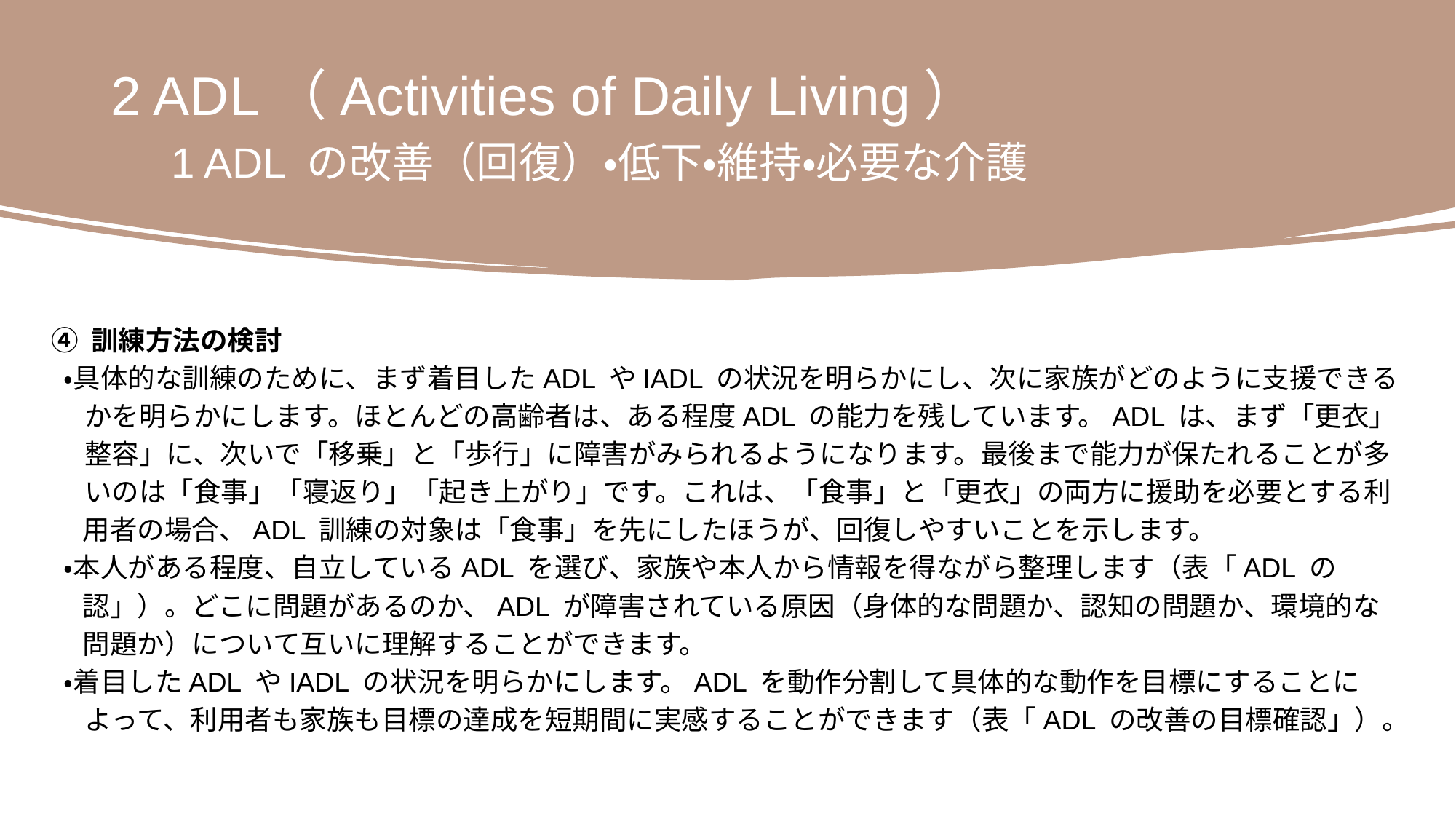

2 ADL（Activities of Daily Living）
　1 ADL の改善（回復）・低下・維持・必要な介護

④ 訓練方法の検討
 ・具体的な訓練のために、まず着目したADL やIADL の状況を明らかにし、次に家族がどのように支援できる
　 かを明らかにします。ほとんどの高齢者は、ある程度ADL の能力を残しています。ADL は、まず「更衣」
　 整容」に、次いで「移乗」と「歩行」に障害がみられるようになります。最後まで能力が保たれることが多
　 いのは「食事」「寝返り」「起き上がり」です。これは、「食事」と「更衣」の両方に援助を必要とする利
    用者の場合、ADL 訓練の対象は「食事」を先にしたほうが、回復しやすいことを示します。
 ・本人がある程度、自立しているADL を選び、家族や本人から情報を得ながら整理します（表「ADL の
    認」）。どこに問題があるのか、ADL が障害されている原因（身体的な問題か、認知の問題か、環境的な
    問題か）について互いに理解することができます。
 ・着目したADL やIADL の状況を明らかにします。ADL を動作分割して具体的な動作を目標にすることに
　 よって、利用者も家族も目標の達成を短期間に実感することができます（表「ADL の改善の目標確認」）。